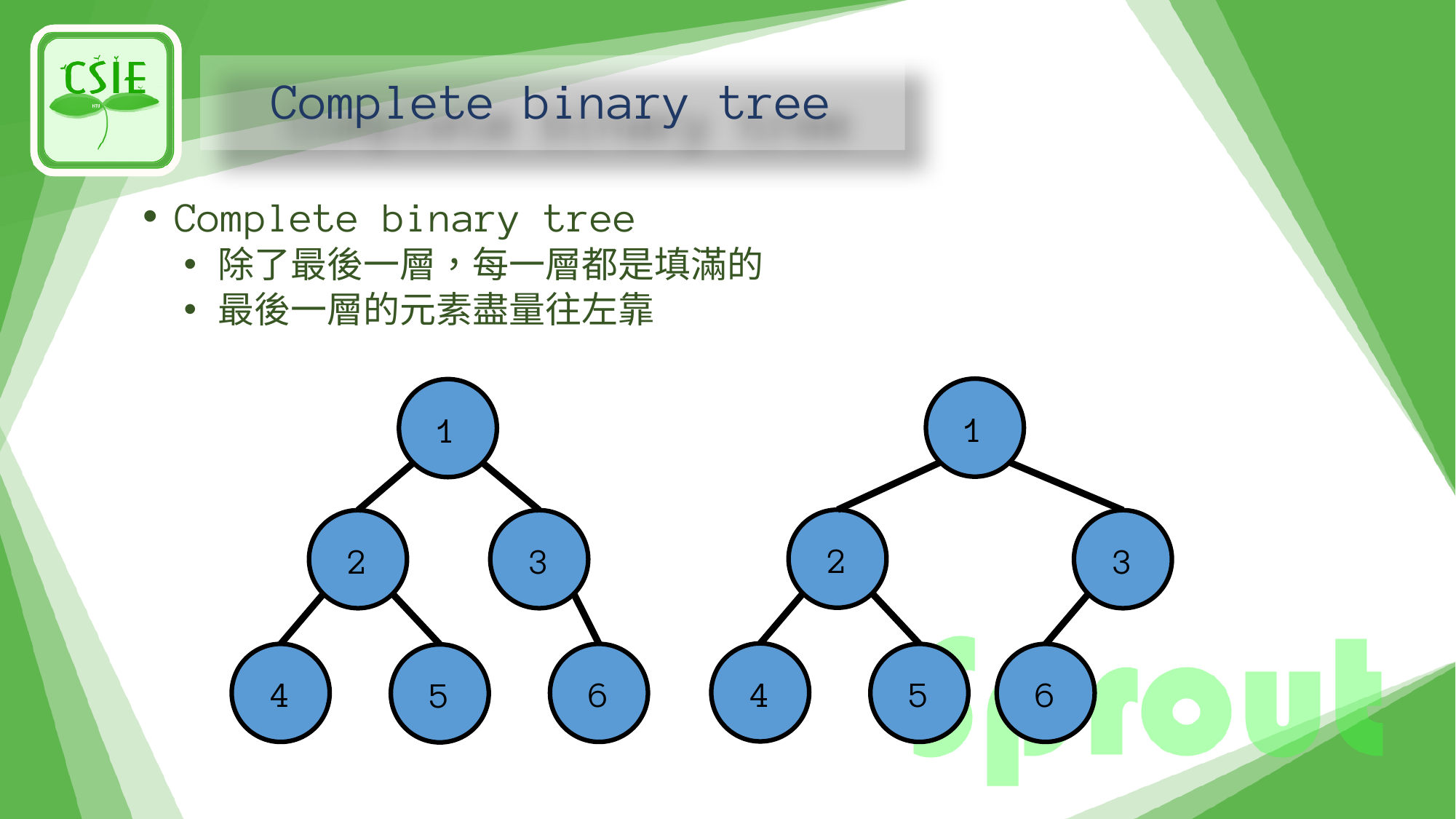

# Complete binary tree
Complete binary tree
除了最後一層，每一層都是填滿的
最後一層的元素盡量往左靠
1
1
2
2
3
3
4
4
6
5
6
5